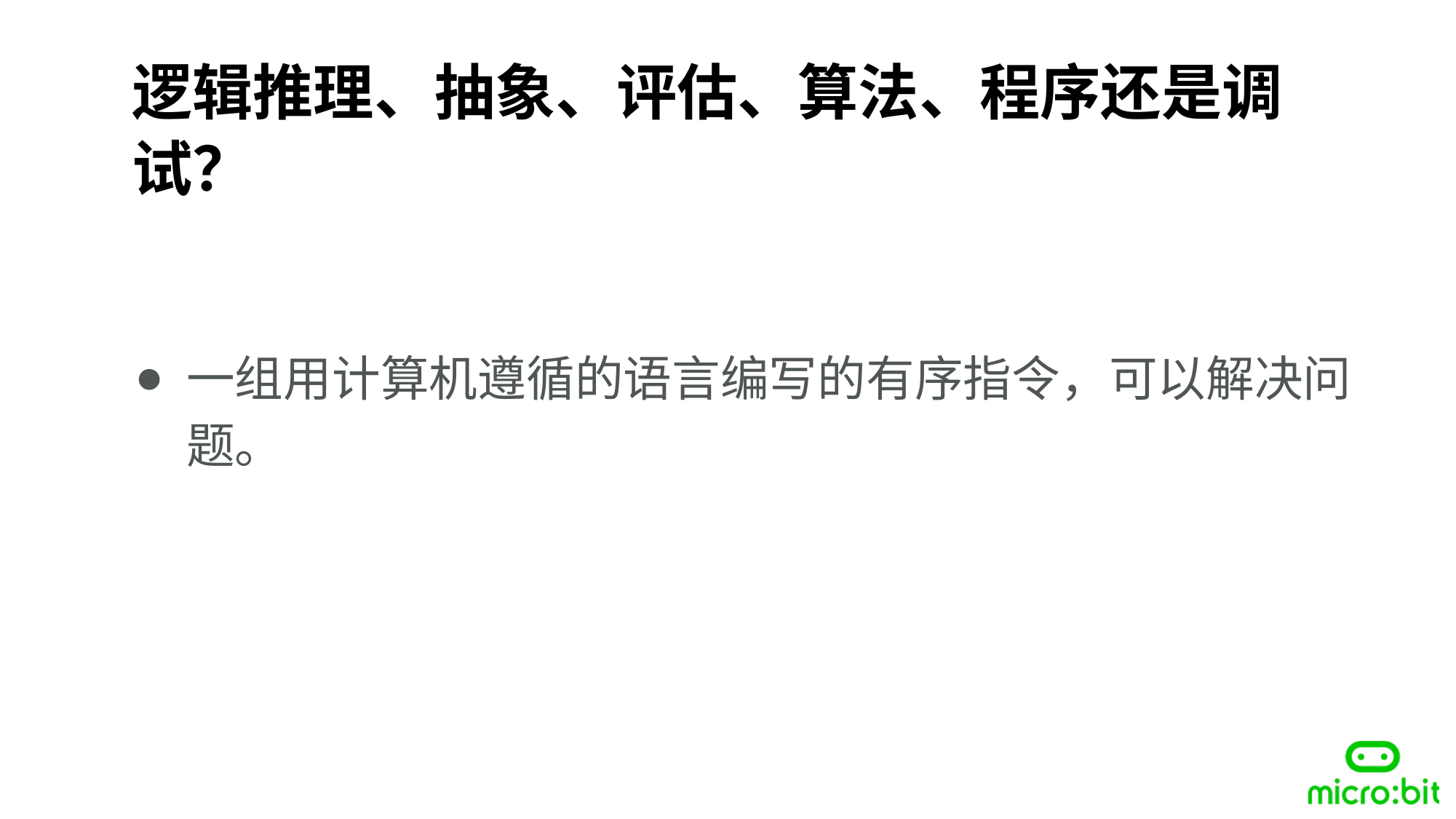

逻辑推理、抽象、评估、算法、程序还是调试？

一组用计算机遵循的语言编写的有序指令，可以解决问题。